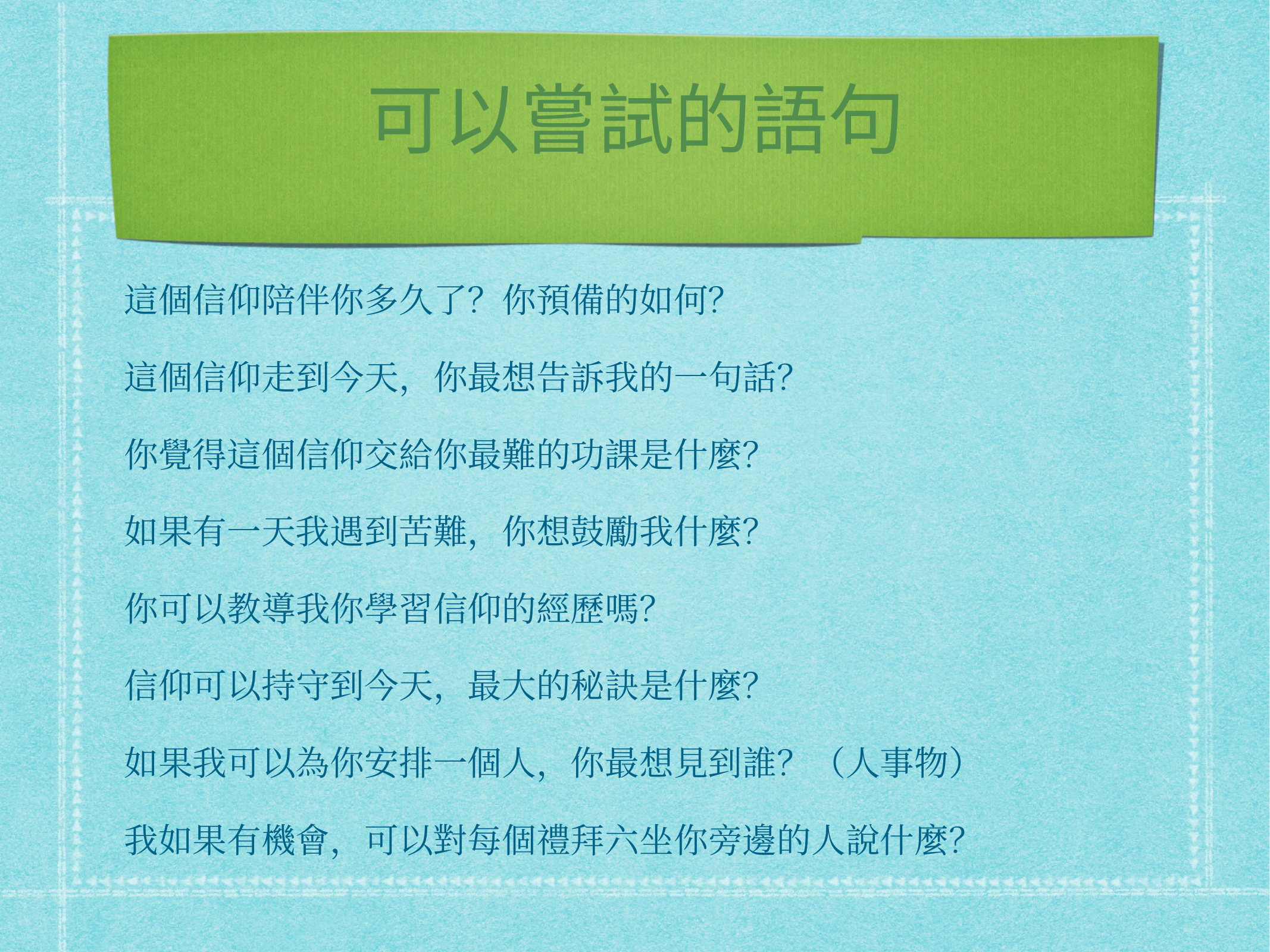

# 可以嘗試的語句
這個信仰陪伴你多久了？你預備的如何？
這個信仰走到今天，你最想告訴我的一句話？
你覺得這個信仰交給你最難的功課是什麼？
如果有一天我遇到苦難，你想鼓勵我什麼？
你可以教導我你學習信仰的經歷嗎？
信仰可以持守到今天，最大的秘訣是什麼？
如果我可以為你安排一個人，你最想見到誰？（人事物）
我如果有機會，可以對每個禮拜六坐你旁邊的人說什麼？